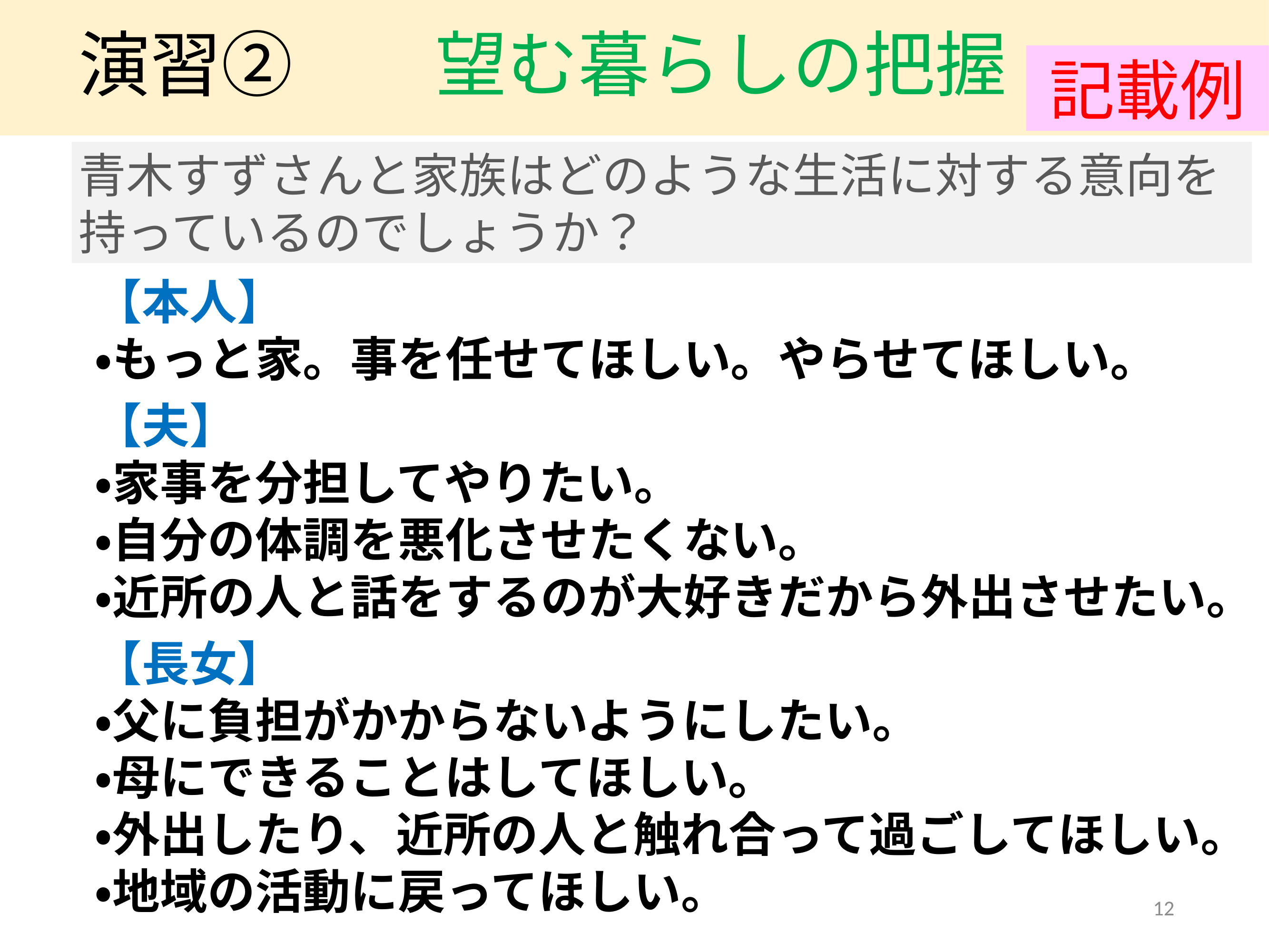

# 演習②　　望む暮らしの把握
記載例
青木すずさんと家族はどのような生活に対する意向を持っているのでしょうか？
【本人】
・もっと家。事を任せてほしい。やらせてほしい。

【夫】
・家事を分担してやりたい。
・自分の体調を悪化させたくない。
・近所の人と話をするのが大好きだから外出させたい。

【長女】
・父に負担がかからないようにしたい。
・母にできることはしてほしい。
・外出したり、近所の人と触れ合って過ごしてほしい。
・地域の活動に戻ってほしい。
12